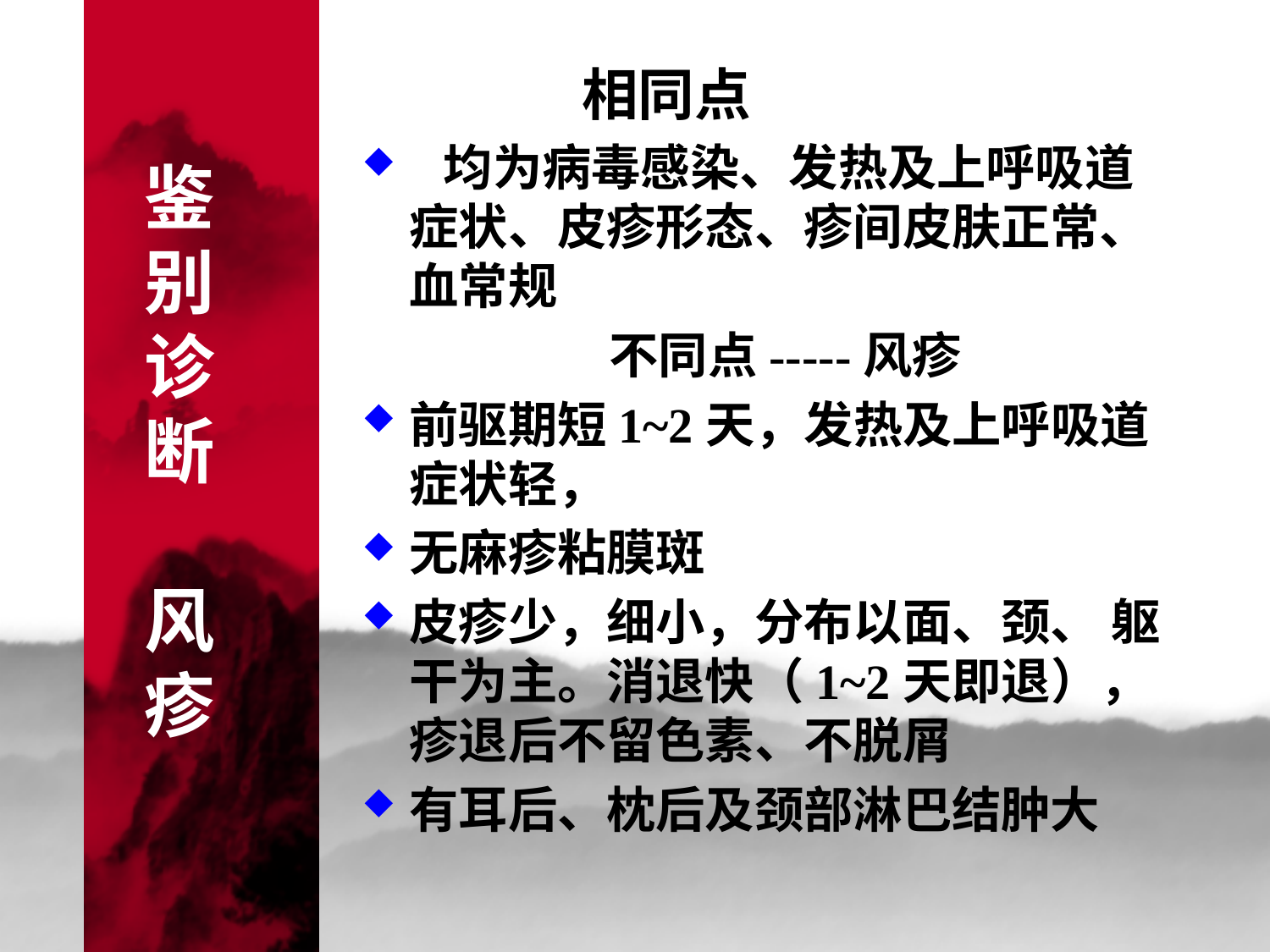

# 鉴 别 诊 断 风 疹
                相同点
  均为病毒感染、发热及上呼吸道症状、皮疹形态、疹间皮肤正常、血常规
                     不同点-----风疹
前驱期短1~2天，发热及上呼吸道症状轻，
无麻疹粘膜斑
皮疹少，细小，分布以面、颈、 躯  干为主。消退快（1~2天即退），疹退后不留色素、不脱屑
有耳后、枕后及颈部淋巴结肿大